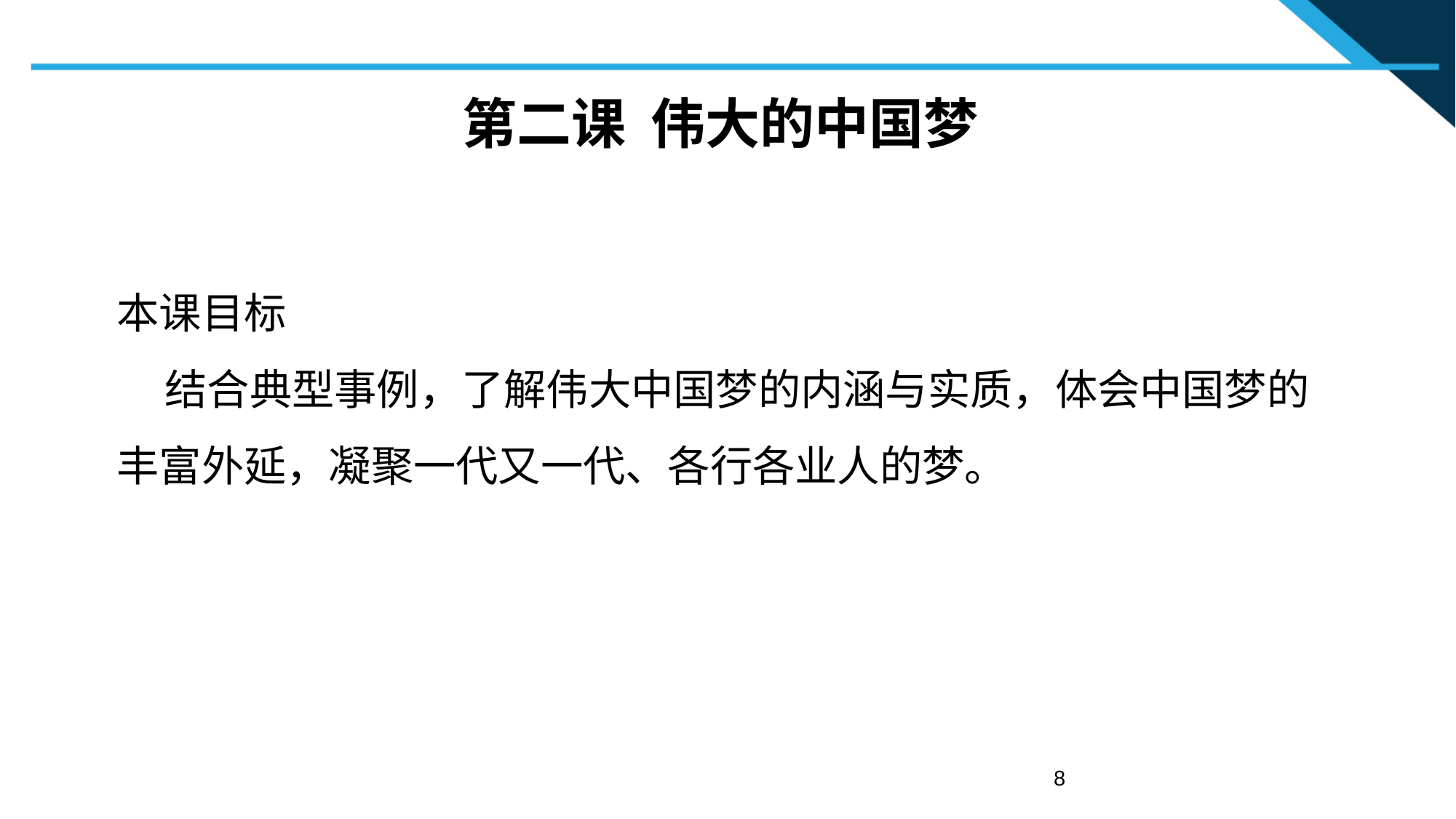

# 第二课  伟大的中国梦
本课目标
    结合典型事例，了解伟大中国梦的内涵与实质，体会中国梦的丰富外延，凝聚一代又一代、各行各业人的梦。

8